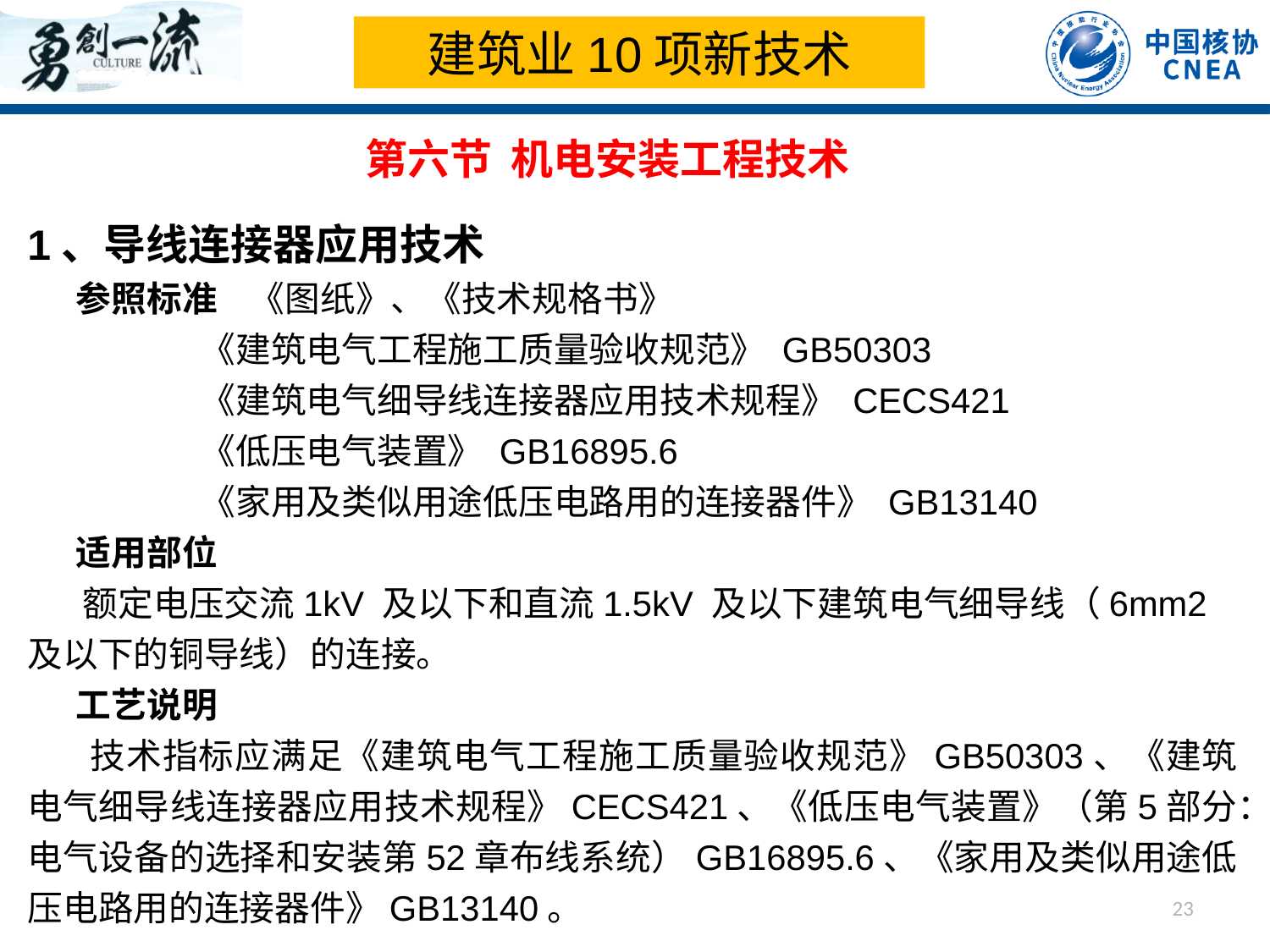

建筑业10项新技术
第六节  机电安装工程技术
1、导线连接器应用技术
     参照标准    《图纸》、《技术规格书》
                     《建筑电气工程施工质量验收规范》 GB50303
                     《建筑电气细导线连接器应用技术规程》 CECS421
                     《低压电气装置》 GB16895.6
                     《家用及类似用途低压电路用的连接器件》 GB13140
     适用部位
      额定电压交流1kV 及以下和直流1.5kV 及以下建筑电气细导线（6mm2 及以下的铜导线）的连接。
     工艺说明
      技术指标应满足《建筑电气工程施工质量验收规范》GB50303、《建筑电气细导线连接器应用技术规程》CECS421、《低压电气装置》（第5部分：电气设备的选择和安装第52章布线系统）GB16895.6、《家用及类似用途低压电路用的连接器件》GB13140。
23